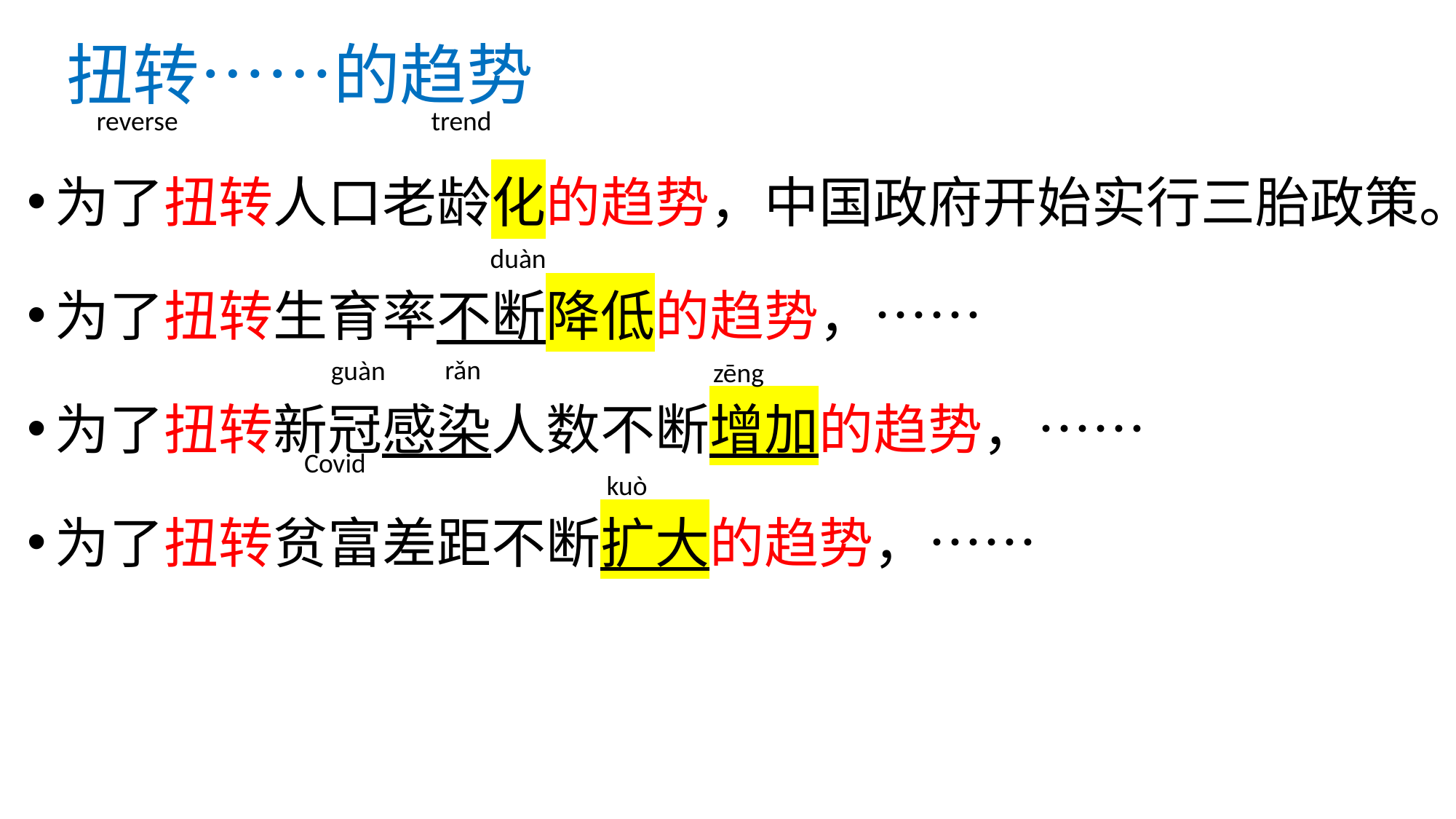

# 扭转……的趋势
reverse                                         trend
为了扭转人口老龄化的趋势，中国政府开始实行三胎政策。
为了扭转生育率不断降低的趋势，……
为了扭转新冠感染人数不断增加的趋势，……
为了扭转贫富差距不断扩大的趋势，……
duàn
rǎn
guàn
zēng
Covid
kuò